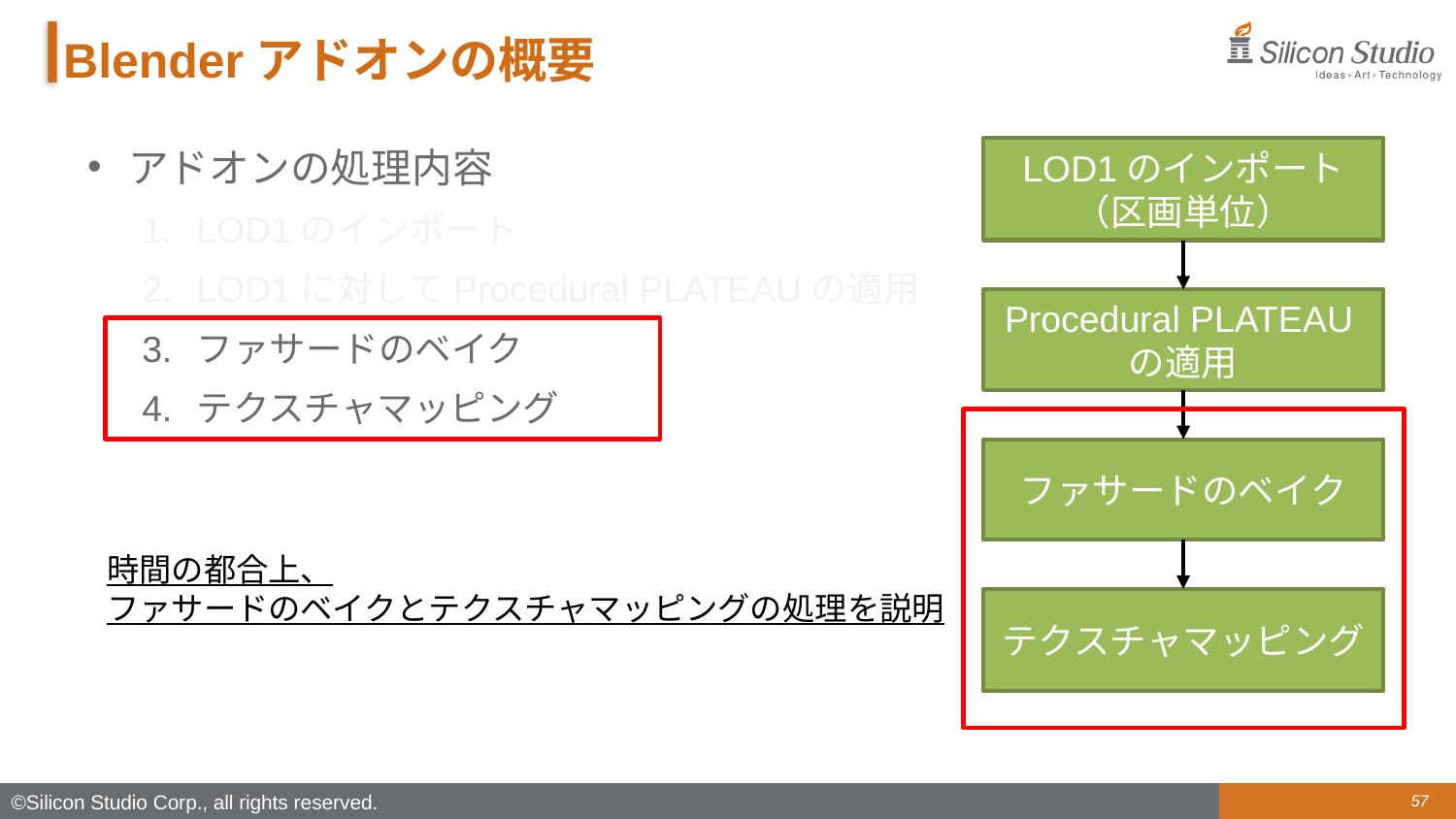

# Blenderアドオンの概要
アドオンの処理内容
LOD1のインポート
LOD1に対してProcedural PLATEAUの適用
ファサードのベイク
テクスチャマッピング
LOD1のインポート
（区画単位）
Procedural PLATEAUの適用

ファサードのベイク
時間の都合上、
ファサードのベイクとテクスチャマッピングの処理を説明
テクスチャマッピング